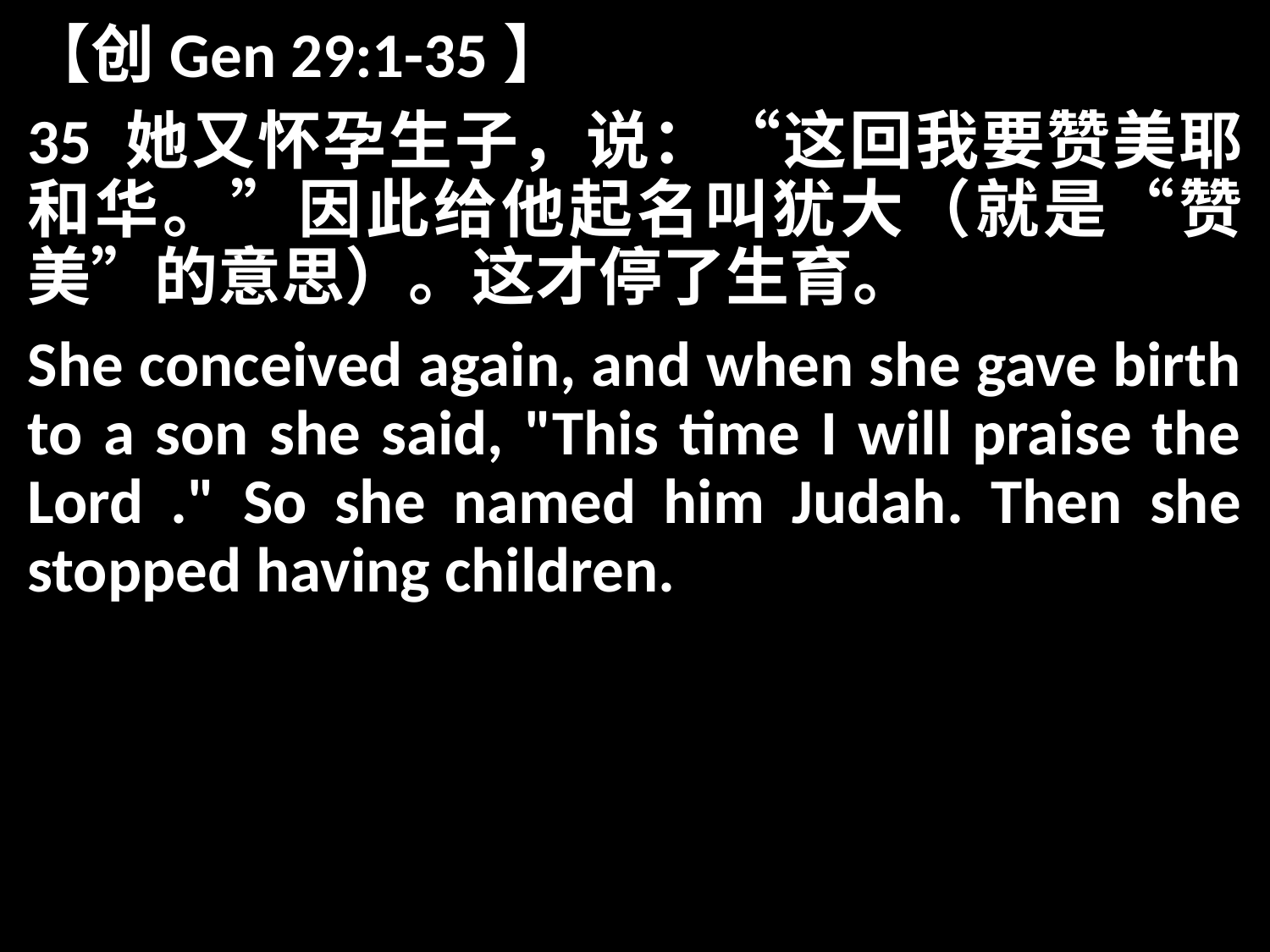

【创Gen 29:1-35】
35 她又怀孕生子，说：“这回我要赞美耶和华。”因此给他起名叫犹大（就是“赞美”的意思）。这才停了生育。
She conceived again, and when she gave birth to a son she said, "This time I will praise the Lord ." So she named him Judah. Then she stopped having children.